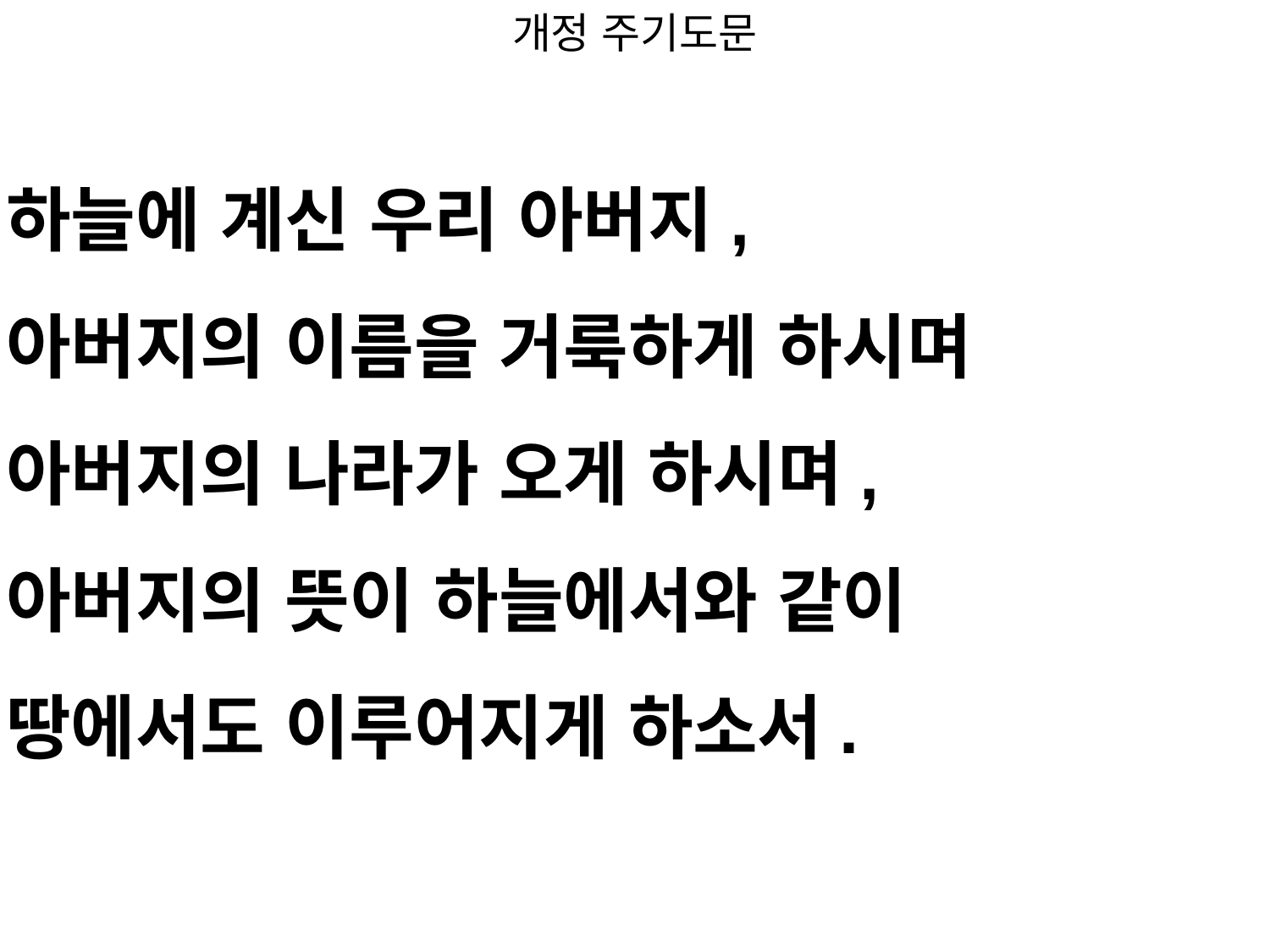

개정 주기도문
#
하늘에 계신 우리 아버지,
아버지의 이름을 거룩하게 하시며
아버지의 나라가 오게 하시며,
아버지의 뜻이 하늘에서와 같이
땅에서도 이루어지게 하소서.